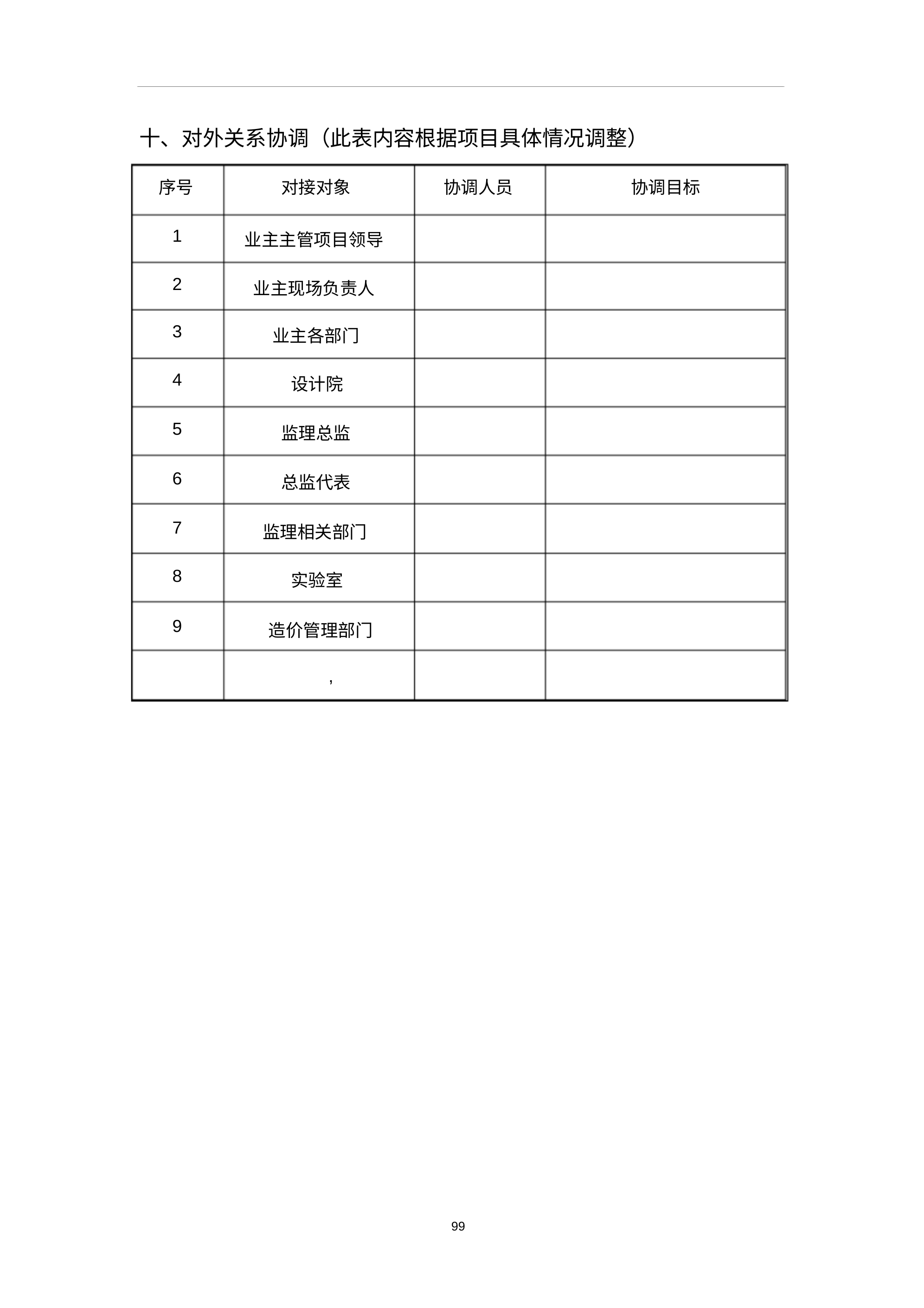

十、对外关系协调（此表内容根据项目具体情况调整）
| 序号 | 对接对象 | 协调人员 | 协调目标 |
| --- | --- | --- | --- |
| 1 | 业主主管项目领导 |  |  |
| 2 | 业主现场负责人 |  |  |
| 3 | 业主各部门 |  |  |
| 4 | 设计院 |  |  |
| 5 | 监理总监 |  |  |
| 6 | 总监代表 |  |  |
| 7 | 监理相关部门 |  |  |
| 8 | 实验室 |  |  |
| 9 | 造价管理部门 |  |  |
,
99